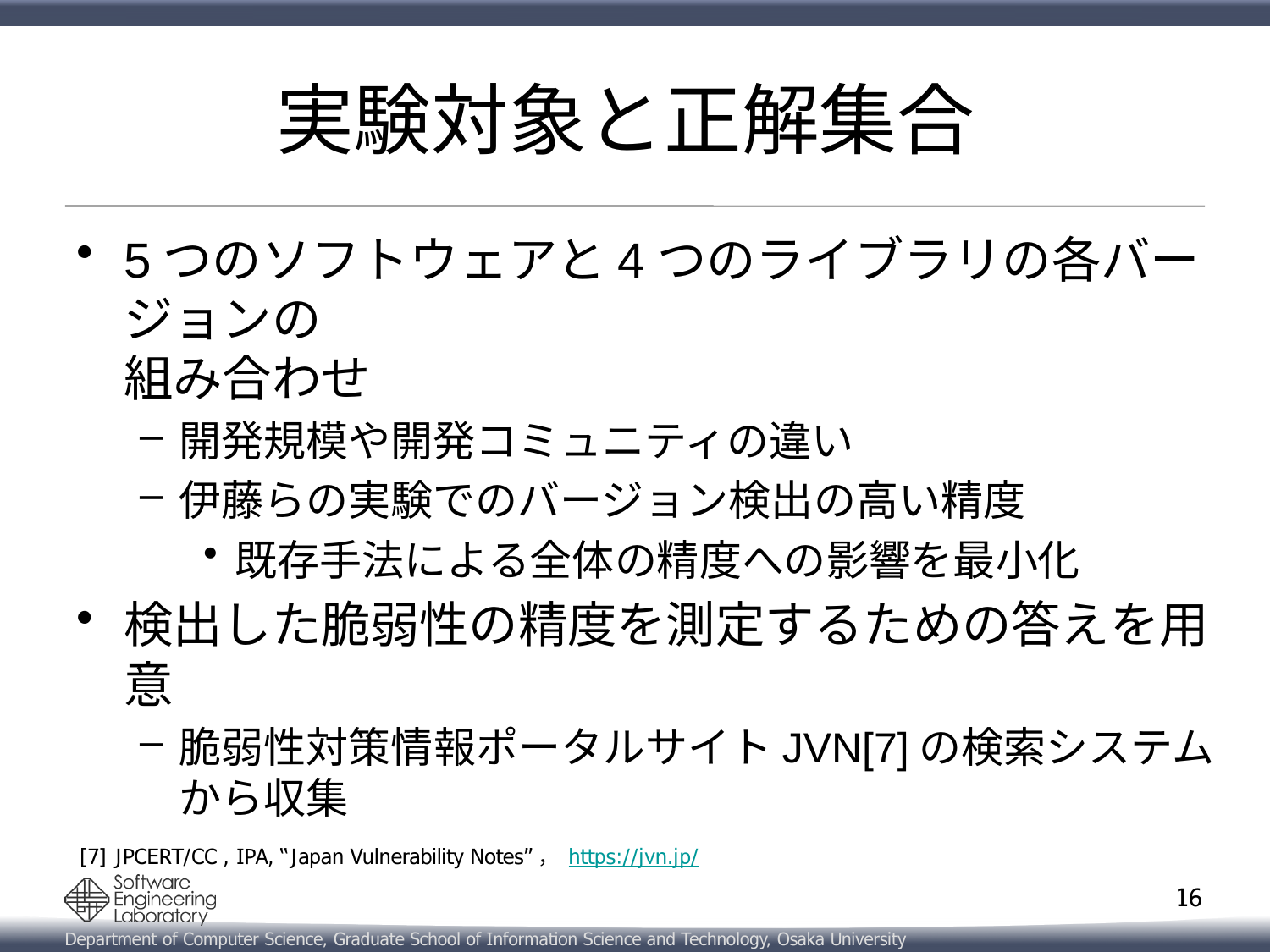

# 実験対象と正解集合
5つのソフトウェアと4つのライブラリの各バージョンの
組み合わせ
開発規模や開発コミュニティの違い
伊藤らの実験でのバージョン検出の高い精度
既存手法による全体の精度への影響を最小化
検出した脆弱性の精度を測定するための答えを用意
脆弱性対策情報ポータルサイトJVN[7]の検索システムから収集

 [7] JPCERT/CC , IPA, “Japan Vulnerability Notes”， https://jvn.jp/
16